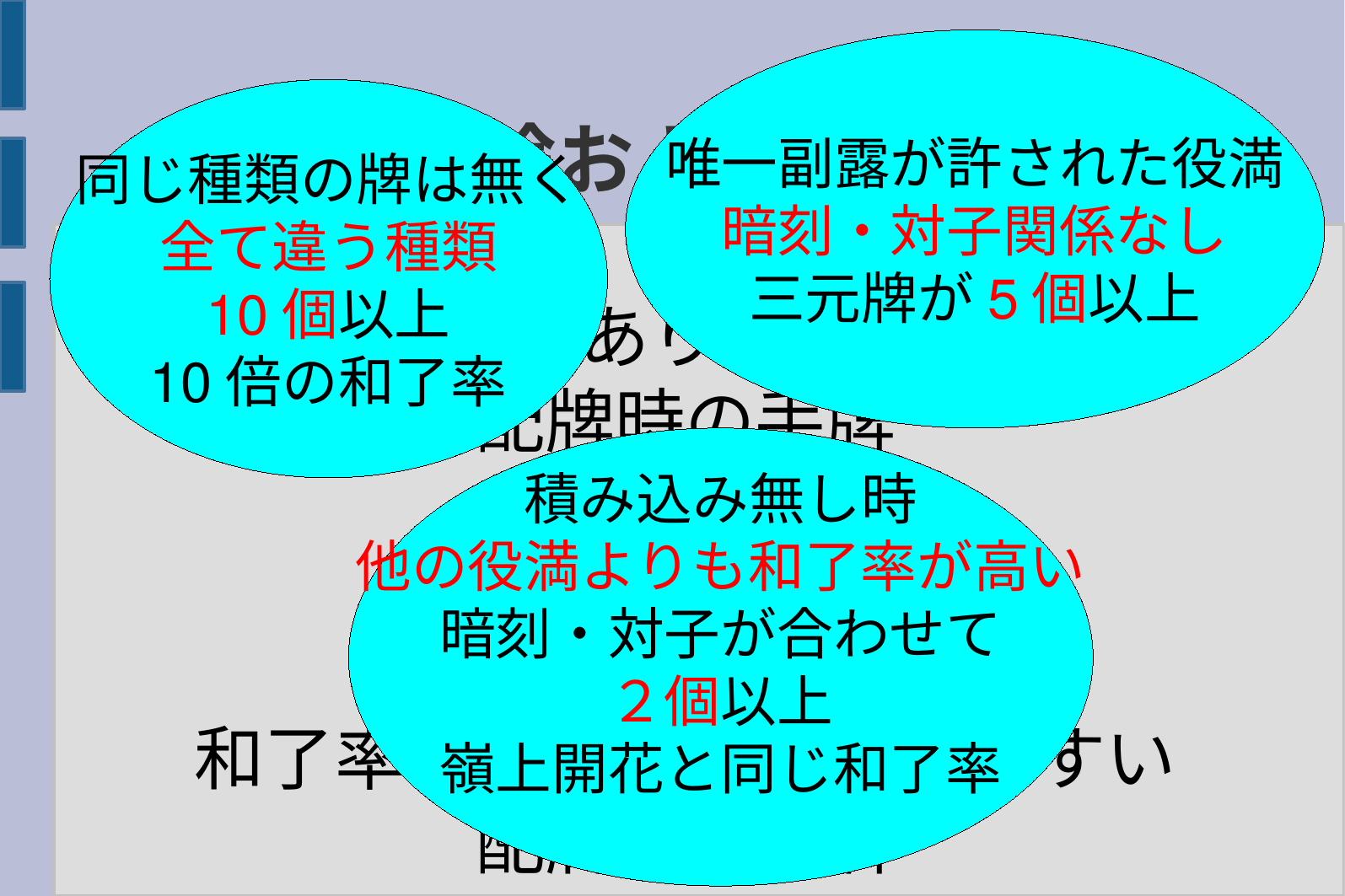

唯一副露が許された役満
暗刻・対子関係なし
三元牌が5個以上

同じ種類の牌は無く
全て違う種類
10個以上
10倍の和了率

結論および考察

現実的にあり得る範囲の
配牌時の手牌

かつ

和了率を考慮した和了しやすい
配牌時の手牌

積み込み無し時
他の役満よりも和了率が高い
暗刻・対子が合わせて
２個以上
嶺上開花と同じ和了率